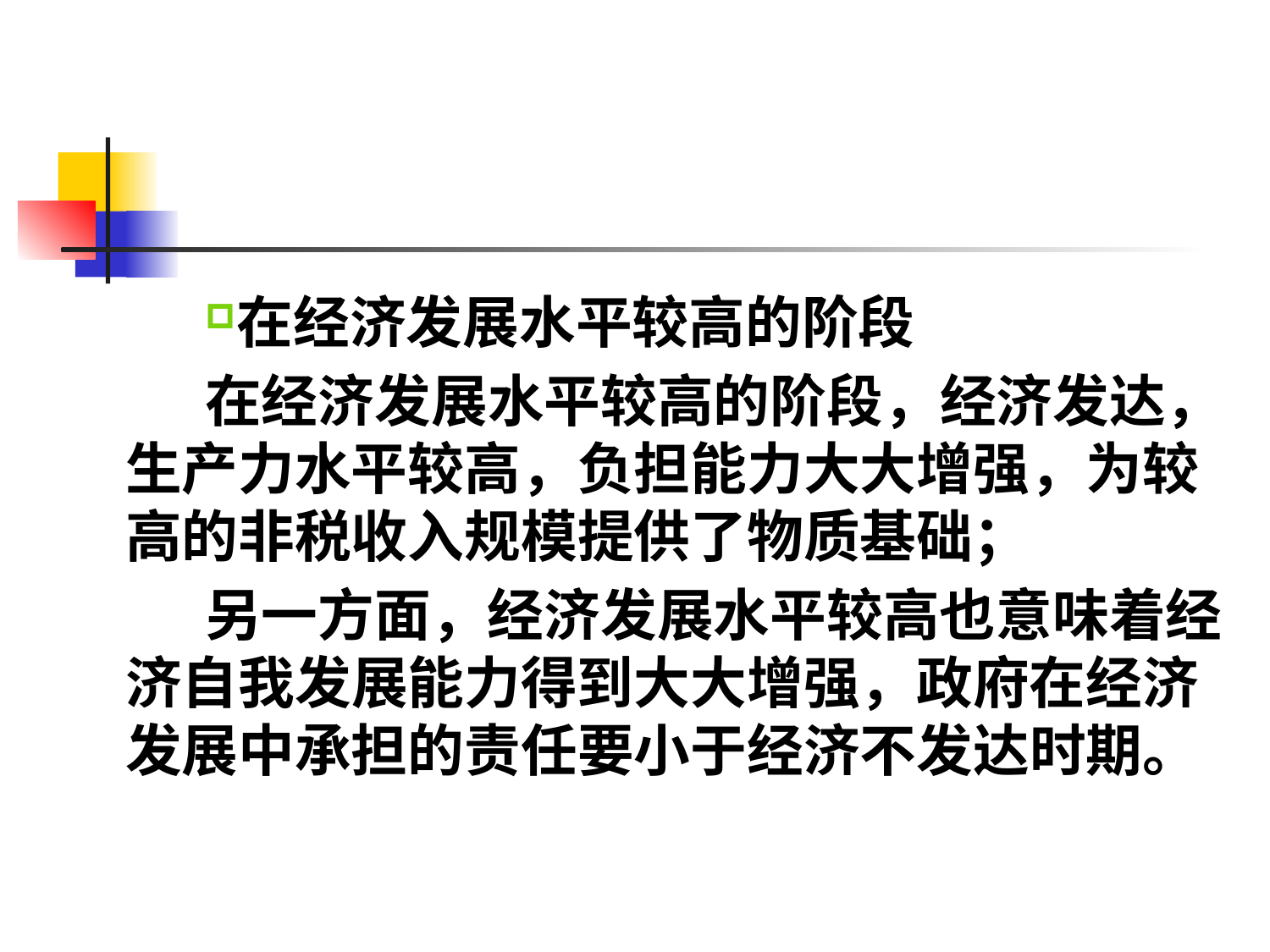

#
在经济发展水平较高的阶段
在经济发展水平较高的阶段，经济发达，生产力水平较高，负担能力大大增强，为较高的非税收入规模提供了物质基础；
另一方面，经济发展水平较高也意味着经济自我发展能力得到大大增强，政府在经济发展中承担的责任要小于经济不发达时期。